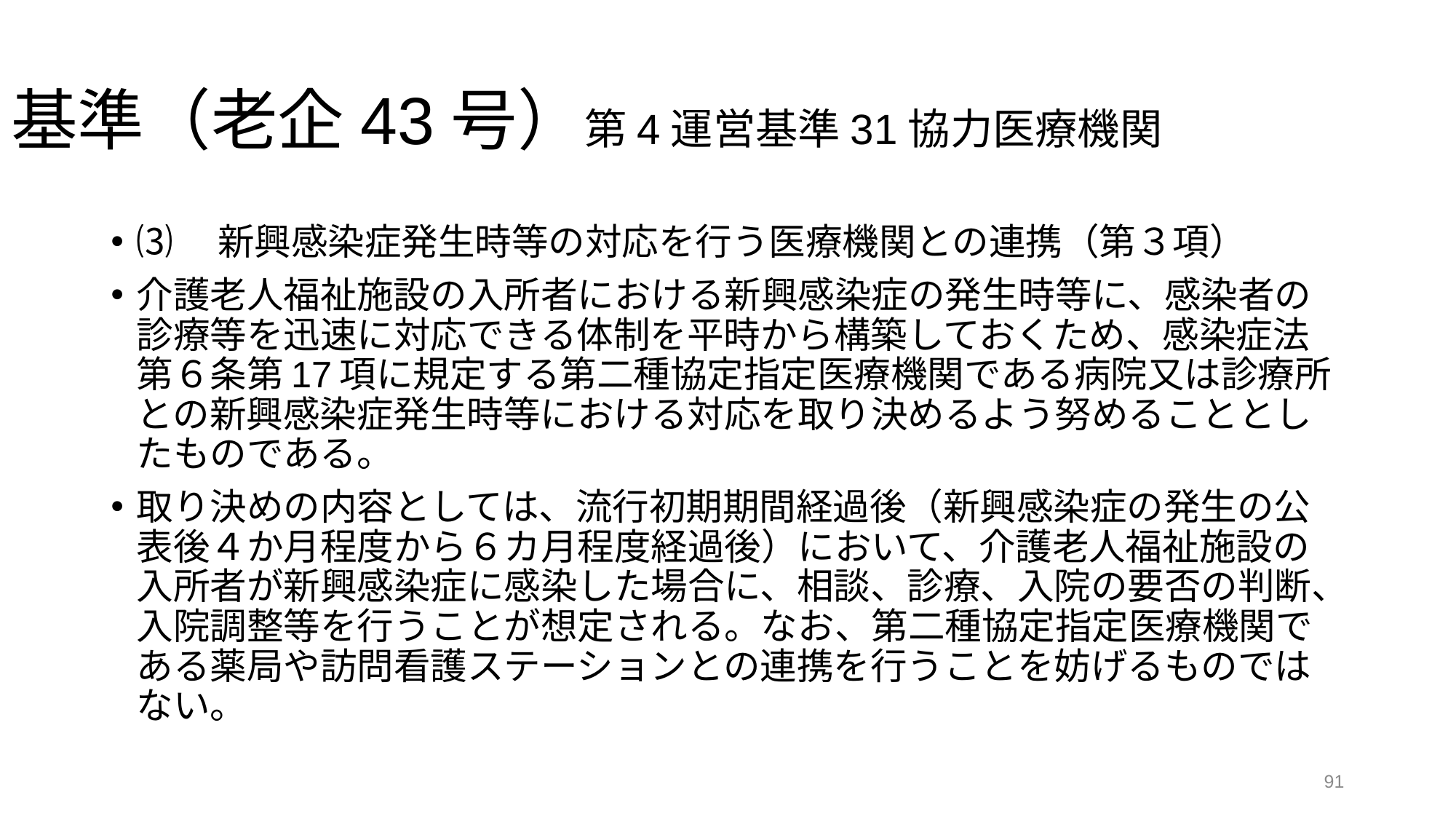

# 基準（老企43号）第4運営基準31協力医療機関
⑶　新興感染症発生時等の対応を行う医療機関との連携（第３項）
介護老人福祉施設の入所者における新興感染症の発生時等に、感染者の診療等を迅速に対応できる体制を平時から構築しておくため、感染症法第６条第17項に規定する第二種協定指定医療機関である病院又は診療所との新興感染症発生時等における対応を取り決めるよう努めることとしたものである。
取り決めの内容としては、流行初期期間経過後（新興感染症の発生の公表後４か月程度から６カ月程度経過後）において、介護老人福祉施設の入所者が新興感染症に感染した場合に、相談、診療、入院の要否の判断、入院調整等を行うことが想定される。なお、第二種協定指定医療機関である薬局や訪問看護ステーションとの連携を行うことを妨げるものではない。

91